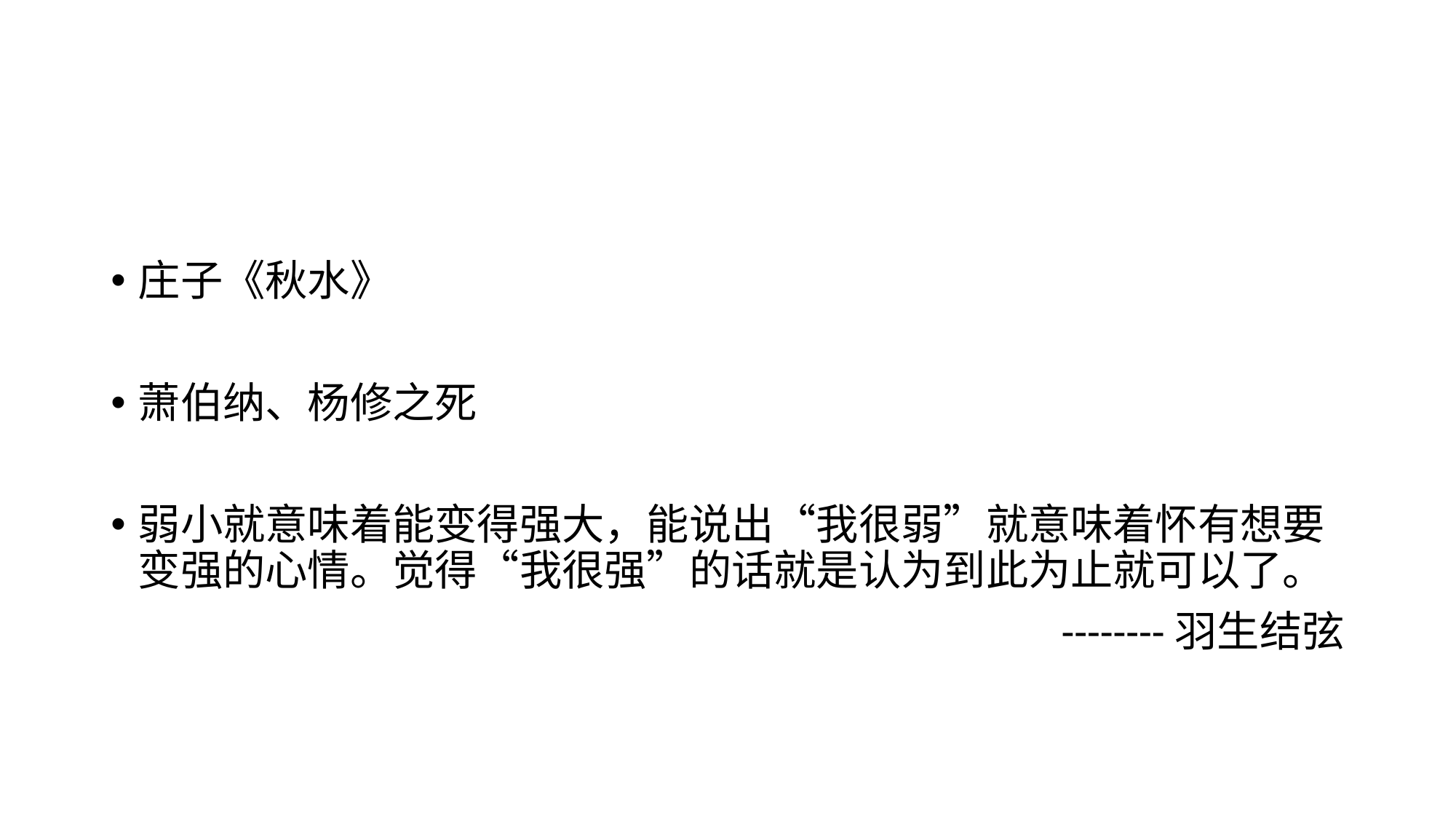

庄子《秋水》

萧伯纳、杨修之死

弱小就意味着能变得强大，能说出“我很弱”就意味着怀有想要变强的心情。觉得“我很强”的话就是认为到此为止就可以了。
--------羽生结弦